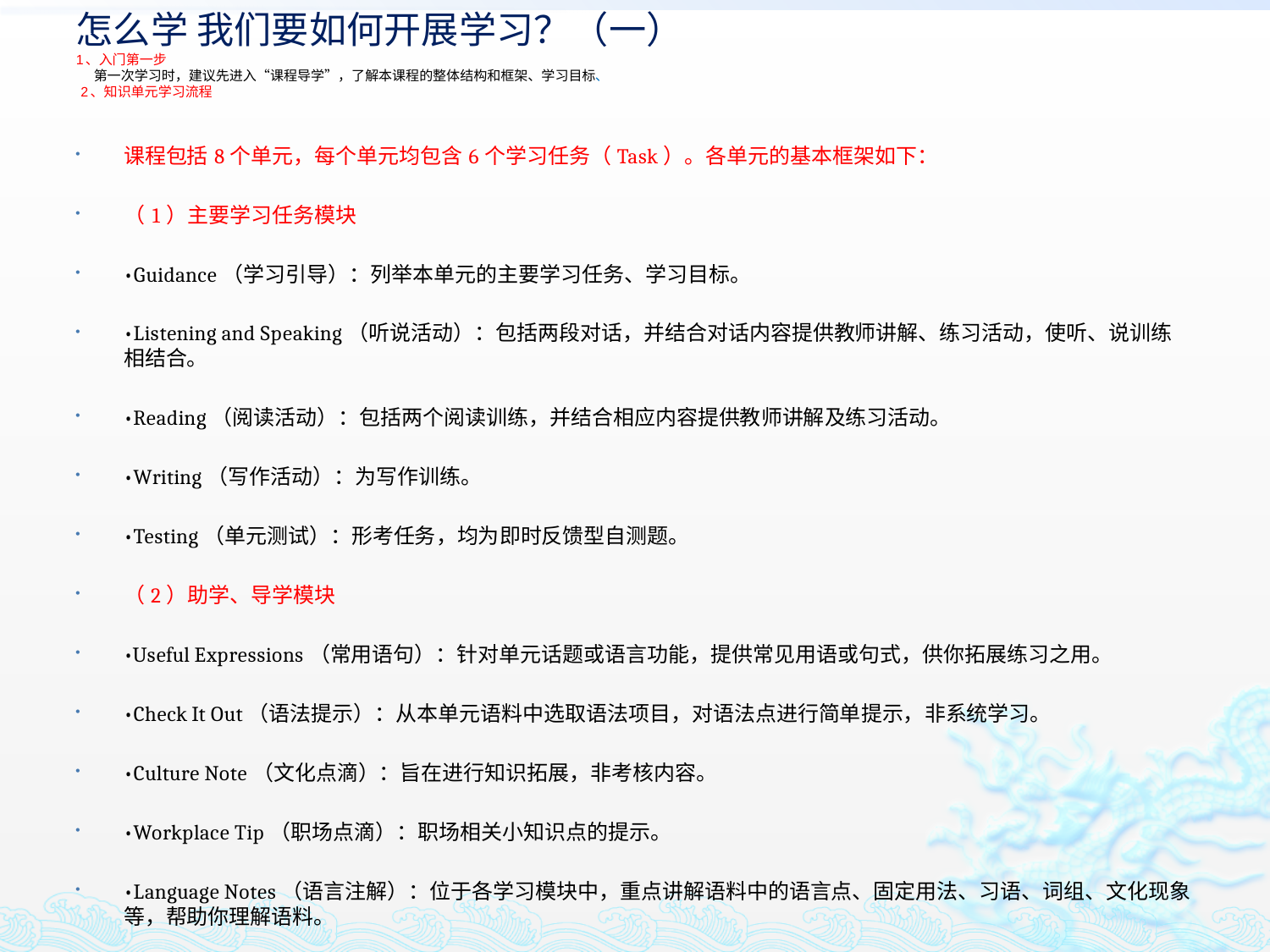

# 怎么学 我们要如何开展学习？（一） 1、入门第一步 第一次学习时，建议先进入“课程导学”，了解本课程的整体结构和框架、学习目标、 2、知识单元学习流程
课程包括8个单元，每个单元均包含6个学习任务（Task）。各单元的基本框架如下：

（1）主要学习任务模块

•Guidance（学习引导）：列举本单元的主要学习任务、学习目标。

•Listening and Speaking（听说活动）：包括两段对话，并结合对话内容提供教师讲解、练习活动，使听、说训练相结合。

•Reading（阅读活动）：包括两个阅读训练，并结合相应内容提供教师讲解及练习活动。

•Writing（写作活动）：为写作训练。

•Testing（单元测试）：形考任务，均为即时反馈型自测题。

（2）助学、导学模块

•Useful Expressions（常用语句）：针对单元话题或语言功能，提供常见用语或句式，供你拓展练习之用。

•Check It Out（语法提示）：从本单元语料中选取语法项目，对语法点进行简单提示，非系统学习。

•Culture Note（文化点滴）：旨在进行知识拓展，非考核内容。

•Workplace Tip（职场点滴）：职场相关小知识点的提示。

•Language Notes（语言注解）：位于各学习模块中，重点讲解语料中的语言点、固定用法、习语、词组、文化现象等，帮助你理解语料。